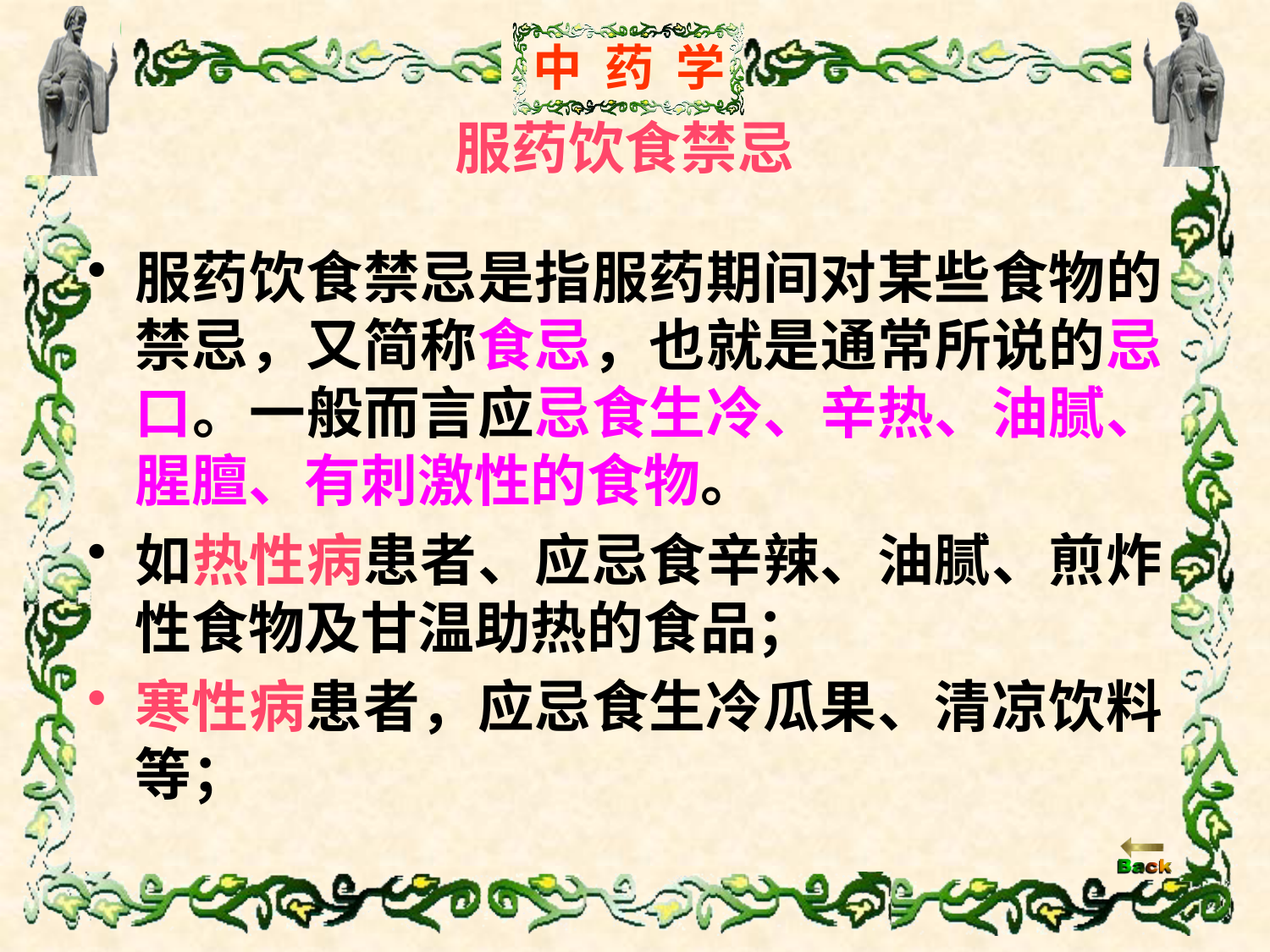

# 服药饮食禁忌
服药饮食禁忌是指服药期间对某些食物的禁忌，又简称食忌，也就是通常所说的忌口。一般而言应忌食生冷、辛热、油腻、腥膻、有刺激性的食物。
如热性病患者、应忌食辛辣、油腻、煎炸性食物及甘温助热的食品；
寒性病患者，应忌食生冷瓜果、清凉饮料等；